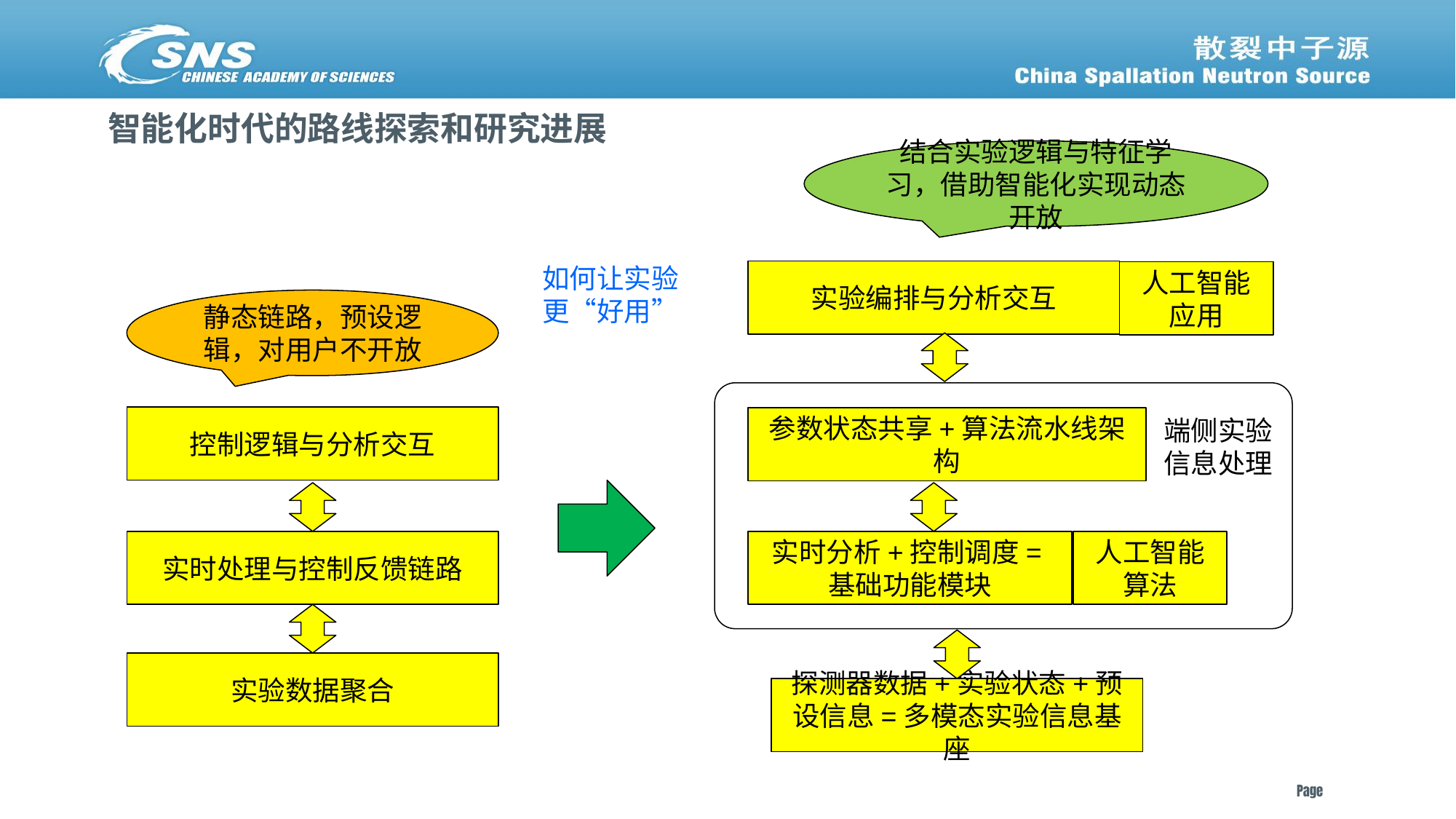

# 智能化时代的路线探索和研究进展
结合实验逻辑与特征学习，借助智能化实现动态开放
如何让实验更“好用”
实验编排与分析交互
人工智能应用
静态链路，预设逻辑，对用户不开放

控制逻辑与分析交互
参数状态共享+算法流水线架构
端侧实验信息处理

实时处理与控制反馈链路
实时分析+控制调度=基础功能模块
人工智能算法

实验数据聚合
探测器数据+实验状态+预设信息=多模态实验信息基座